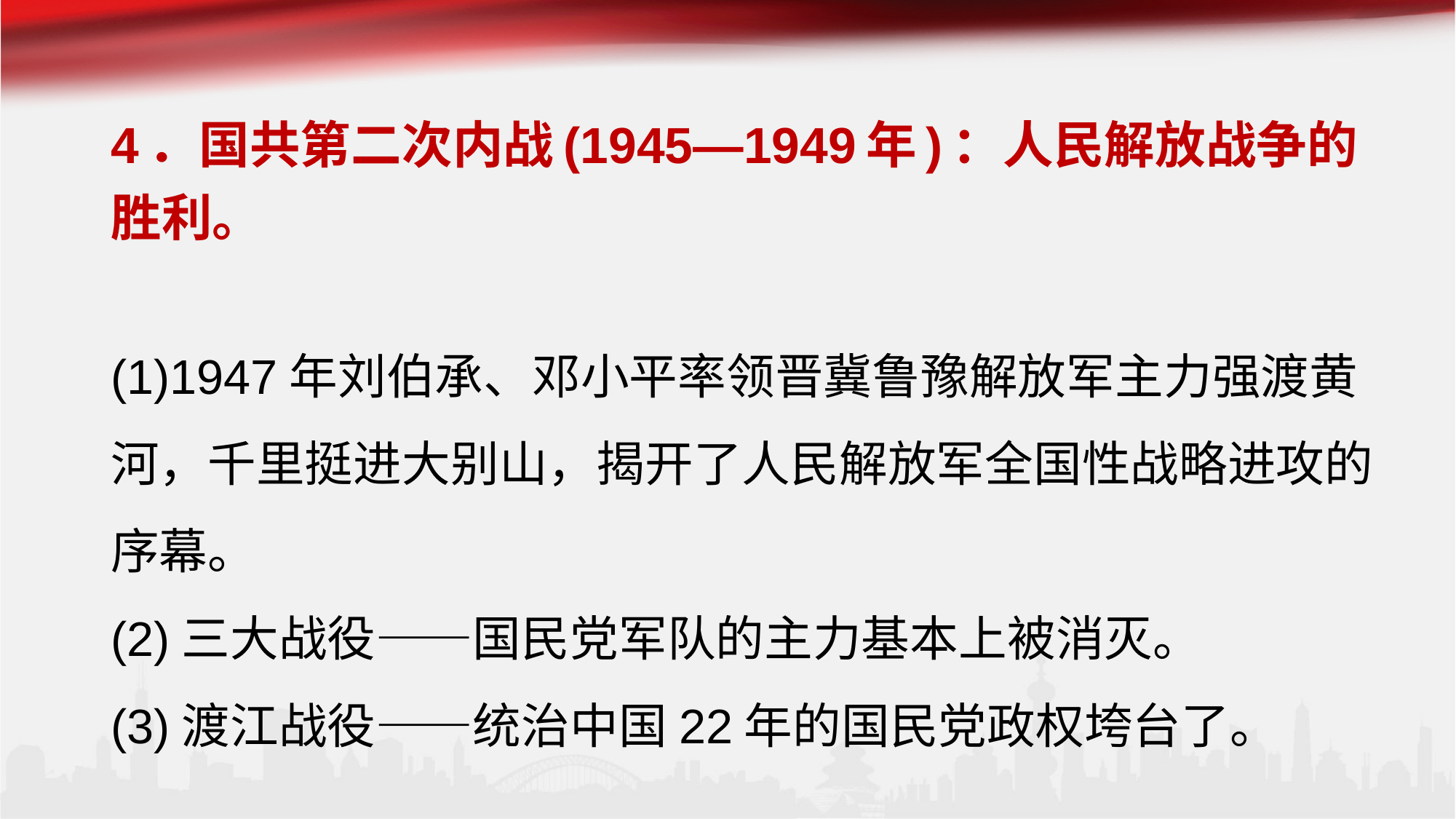

# 4．国共第二次内战(1945—1949年)：人民解放战争的胜利。
(1)1947年刘伯承、邓小平率领晋冀鲁豫解放军主力强渡黄河，千里挺进大别山，揭开了人民解放军全国性战略进攻的序幕。
(2)三大战役——国民党军队的主力基本上被消灭。
(3)渡江战役——统治中国22年的国民党政权垮台了。